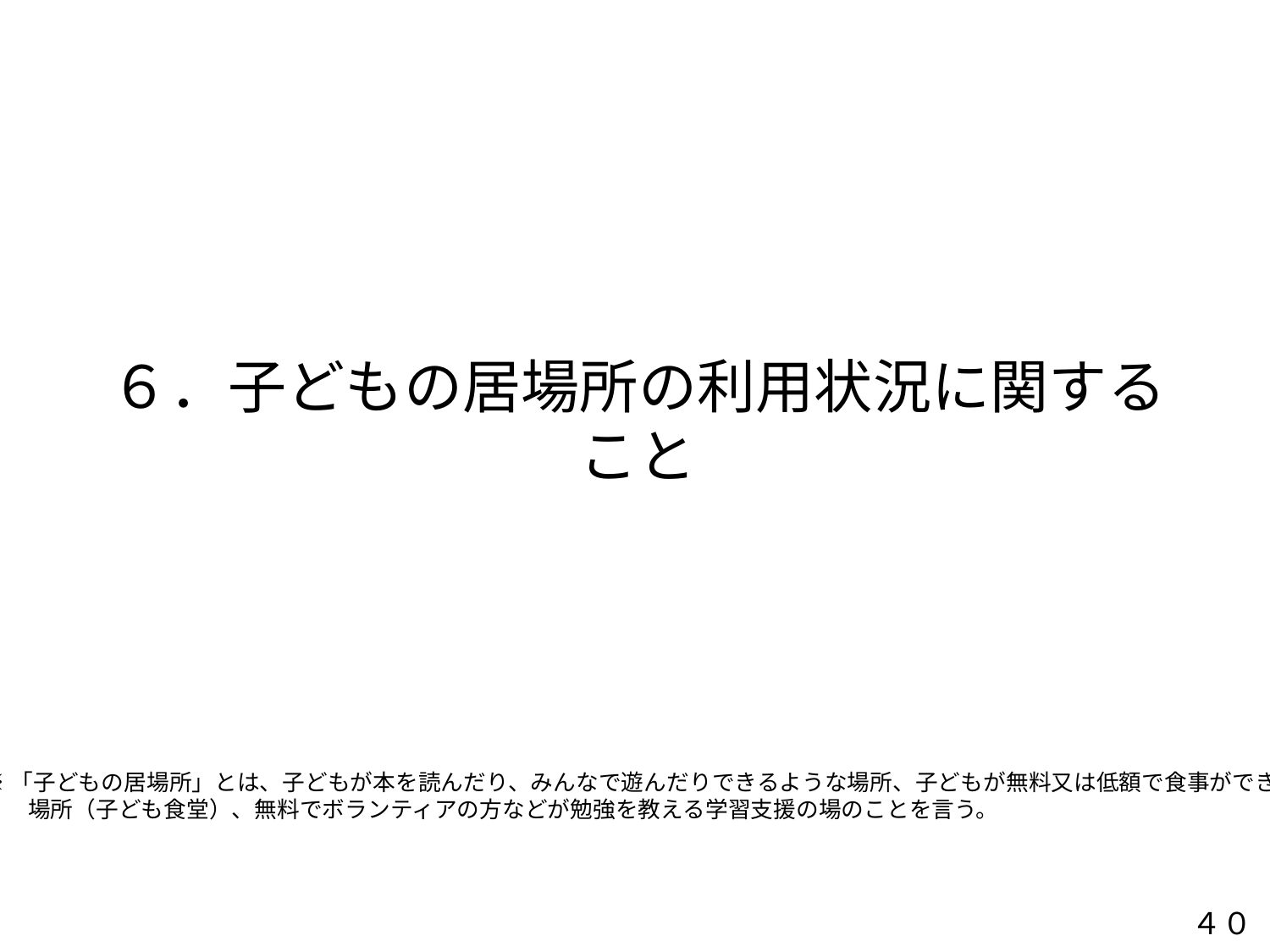

# ６．子どもの居場所の利用状況に関すること
※「子どもの居場所」とは、子どもが本を読んだり、みんなで遊んだりできるような場所、子どもが無料又は低額で食事ができる
　　場所（子ども食堂）、無料でボランティアの方などが勉強を教える学習支援の場のことを言う。
４０